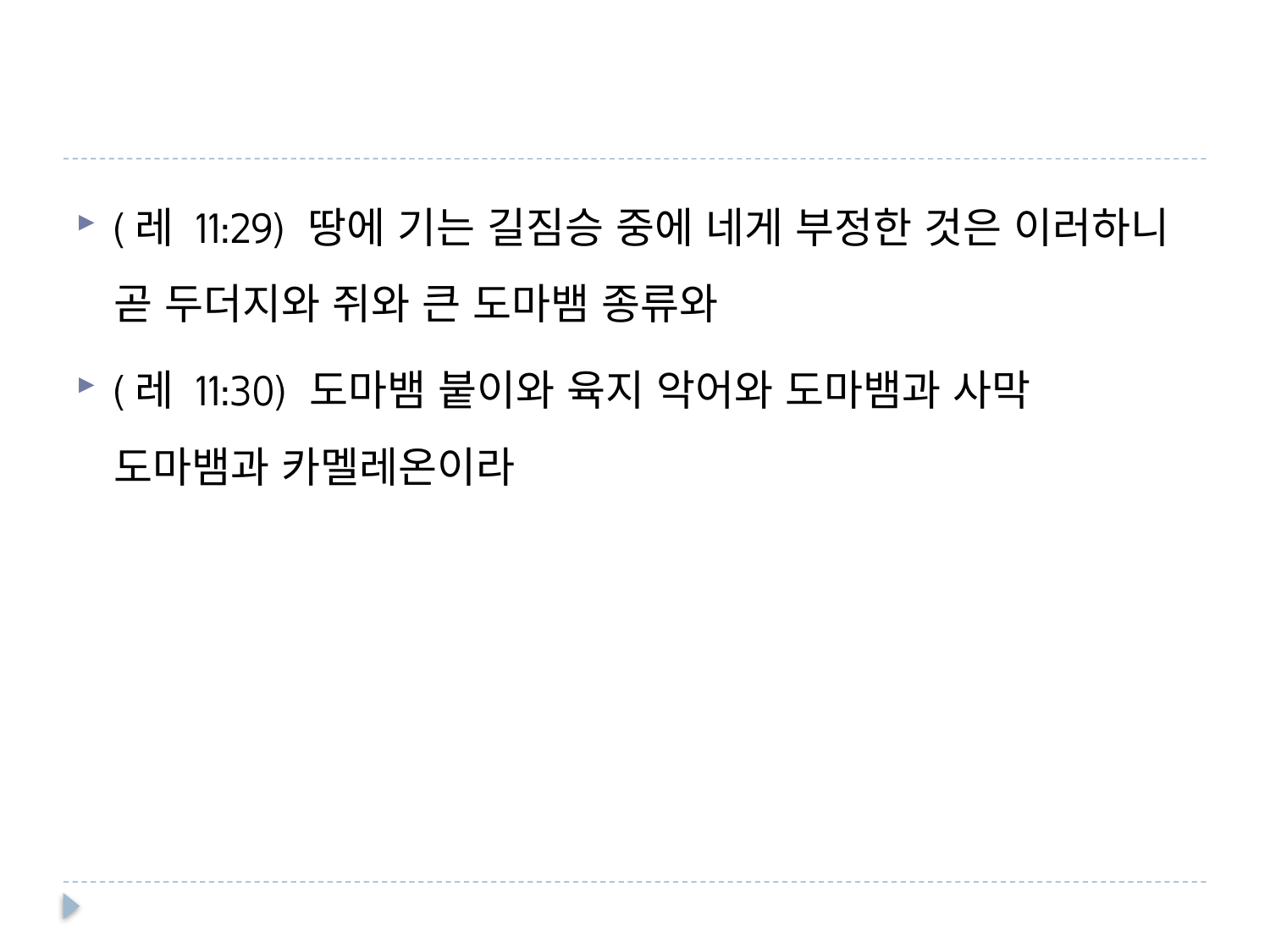

#
(레 11:29) 땅에 기는 길짐승 중에 네게 부정한 것은 이러하니 곧 두더지와 쥐와 큰 도마뱀 종류와
(레 11:30) 도마뱀 붙이와 육지 악어와 도마뱀과 사막 도마뱀과 카멜레온이라